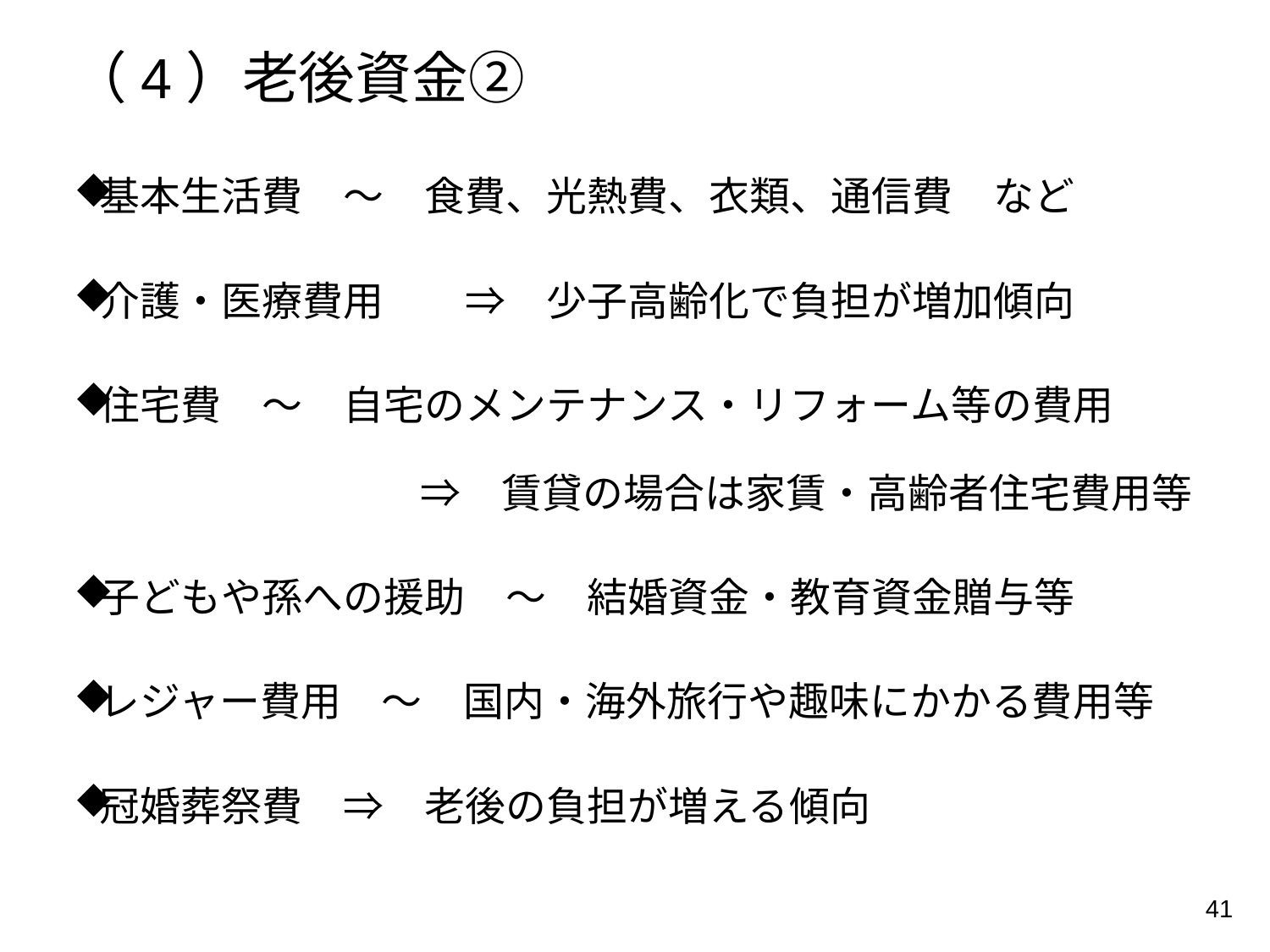

（4）老後資金②
基本生活費　〜　食費、光熱費、衣類、通信費　など

介護・医療費用　　⇒　少子高齢化で負担が増加傾向

住宅費　〜　自宅のメンテナンス・リフォーム等の費用　
　　　　　　　　⇒　賃貸の場合は家賃・高齢者住宅費用等

子どもや孫への援助　〜　結婚資金・教育資金贈与等

レジャー費用　〜　国内・海外旅行や趣味にかかる費用等

冠婚葬祭費　⇒　老後の負担が増える傾向
41